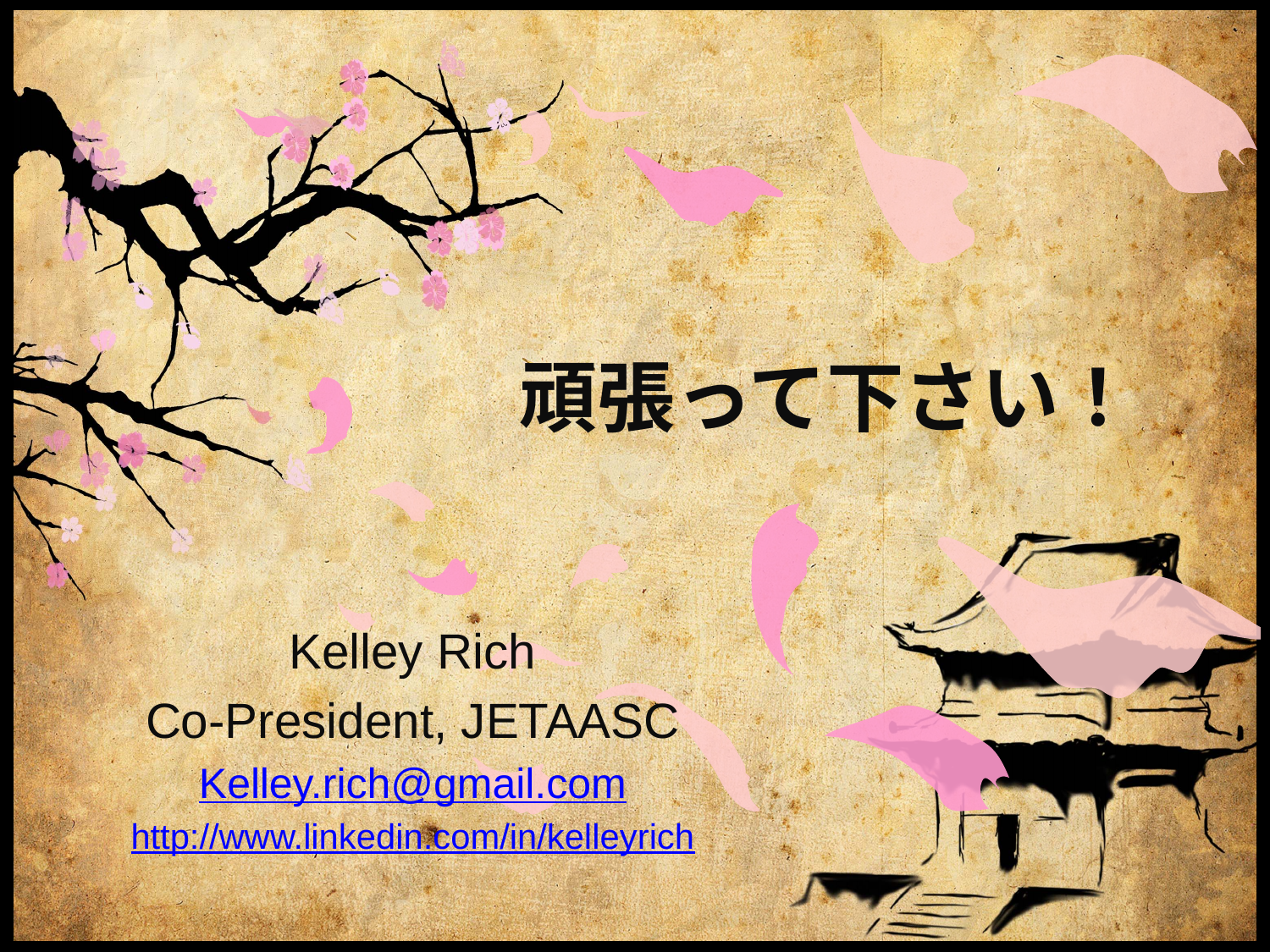

# 頑張って下さい！
Kelley Rich
Co-President, JETAASC
Kelley.rich@gmail.com
http://www.linkedin.com/in/kelleyrich